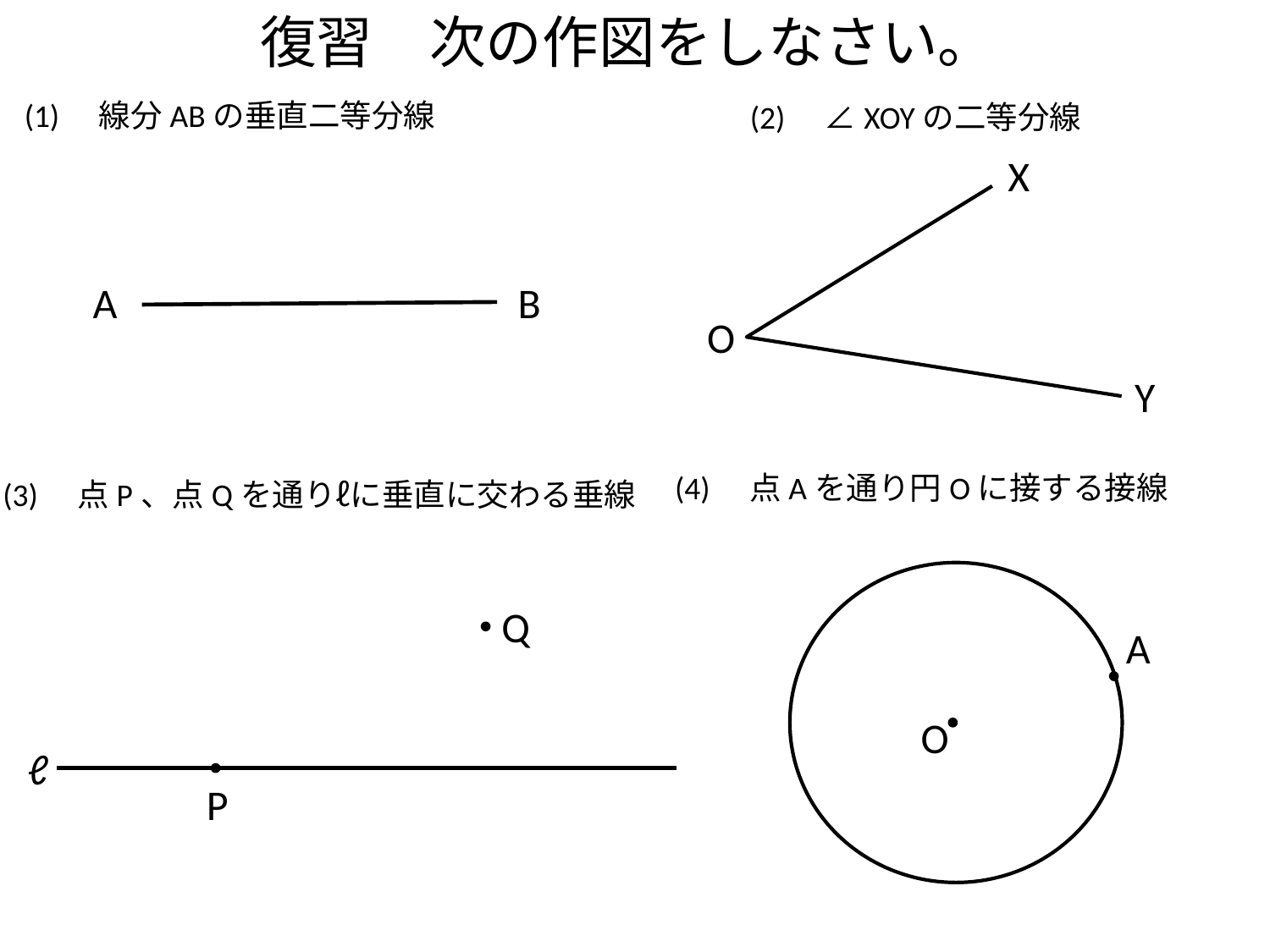

# 復習　次の作図をしなさい。
(1)　線分ABの垂直二等分線
(2)　∠XOYの二等分線
X

A
B
O
Y
(4)　点Aを通り円Oに接する接線
(3)　点P、点Qを通りℓに垂直に交わる垂線

Q
A

O

ℓ

P